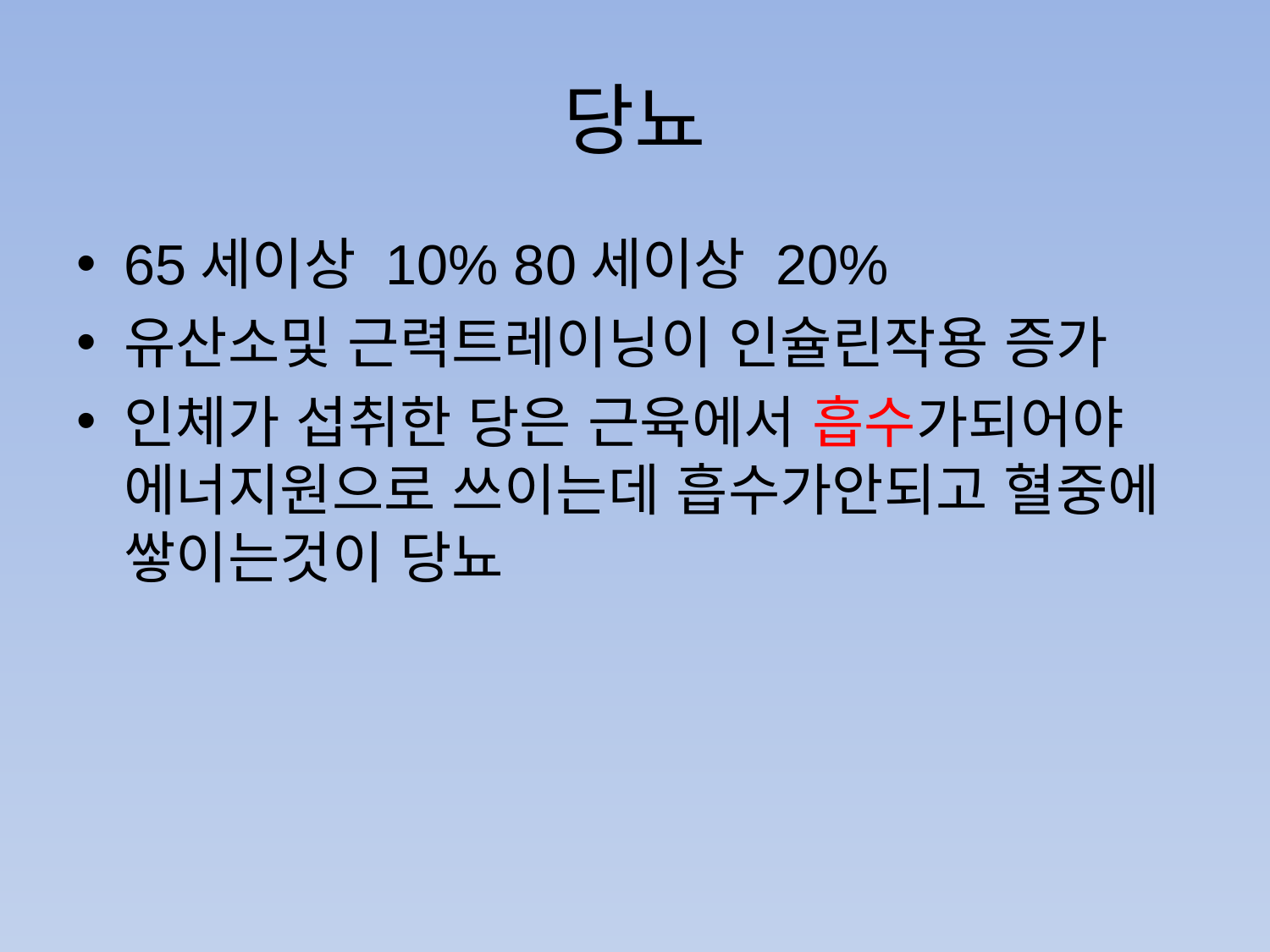

# 당뇨
65세이상 10% 80세이상 20%
유산소및 근력트레이닝이 인슐린작용 증가
인체가 섭취한 당은 근육에서 흡수가되어야 에너지원으로 쓰이는데 흡수가안되고 혈중에 쌓이는것이 당뇨